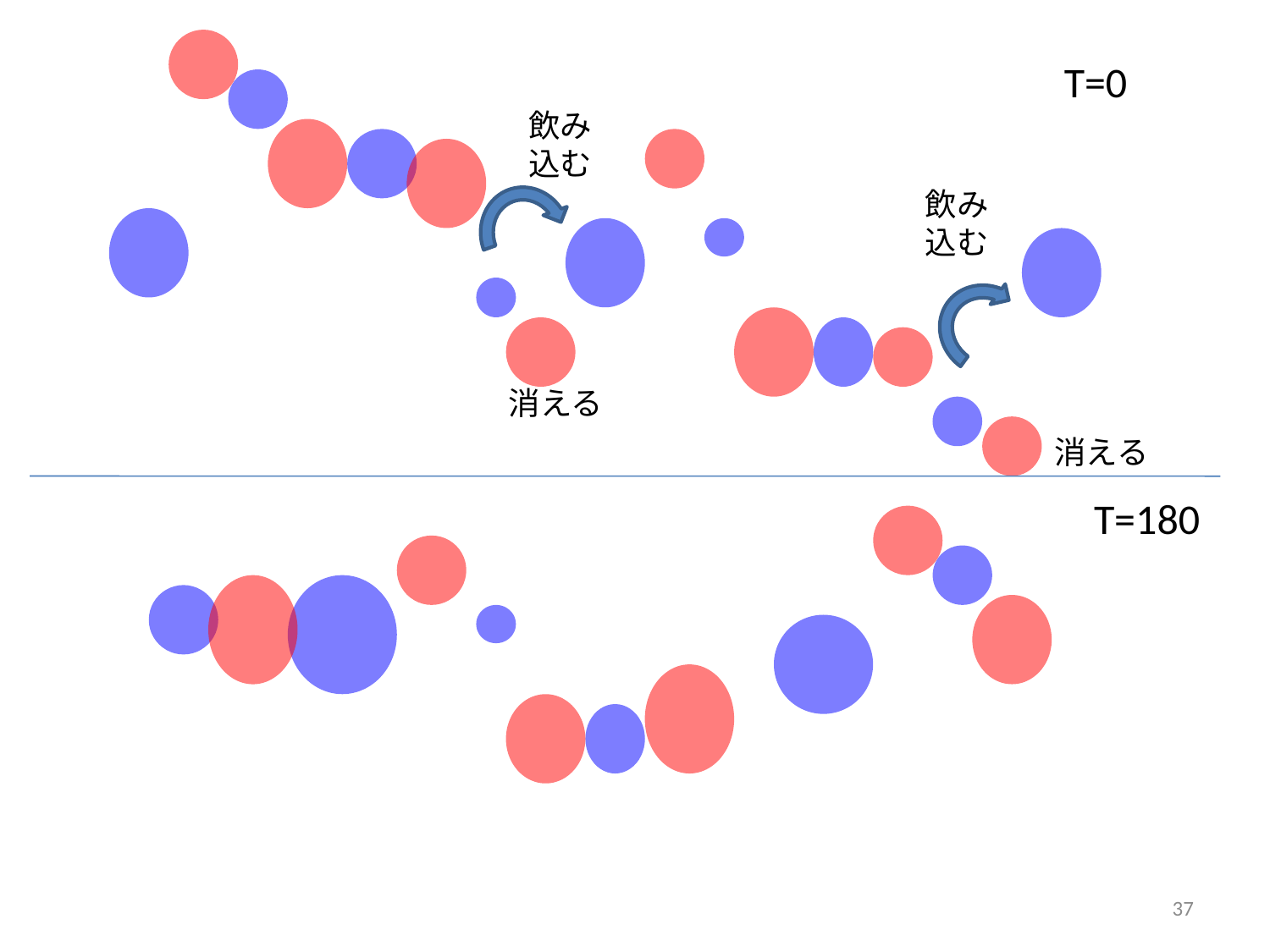

T=0

飲み込む

飲み込む

消える

消える
T=180

37